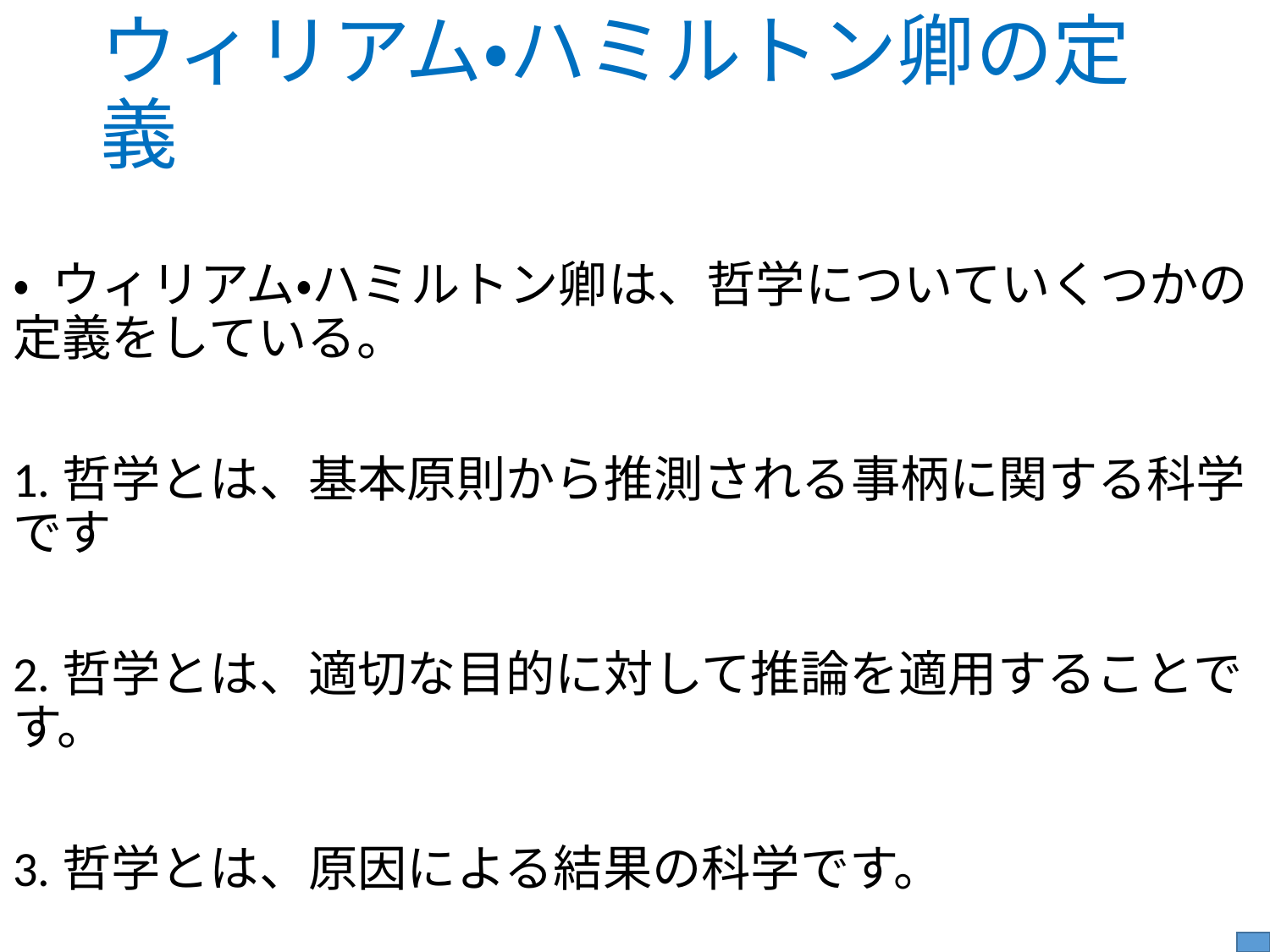

# ウィリアム・ハミルトン卿の定義
• ウィリアム・ハミルトン卿は、哲学についていくつかの定義をしている。

1.哲学とは、基本原則から推測される事柄に関する科学です

2.哲学とは、適切な目的に対して推論を適用することです。

3.哲学とは、原因による結果の科学です。